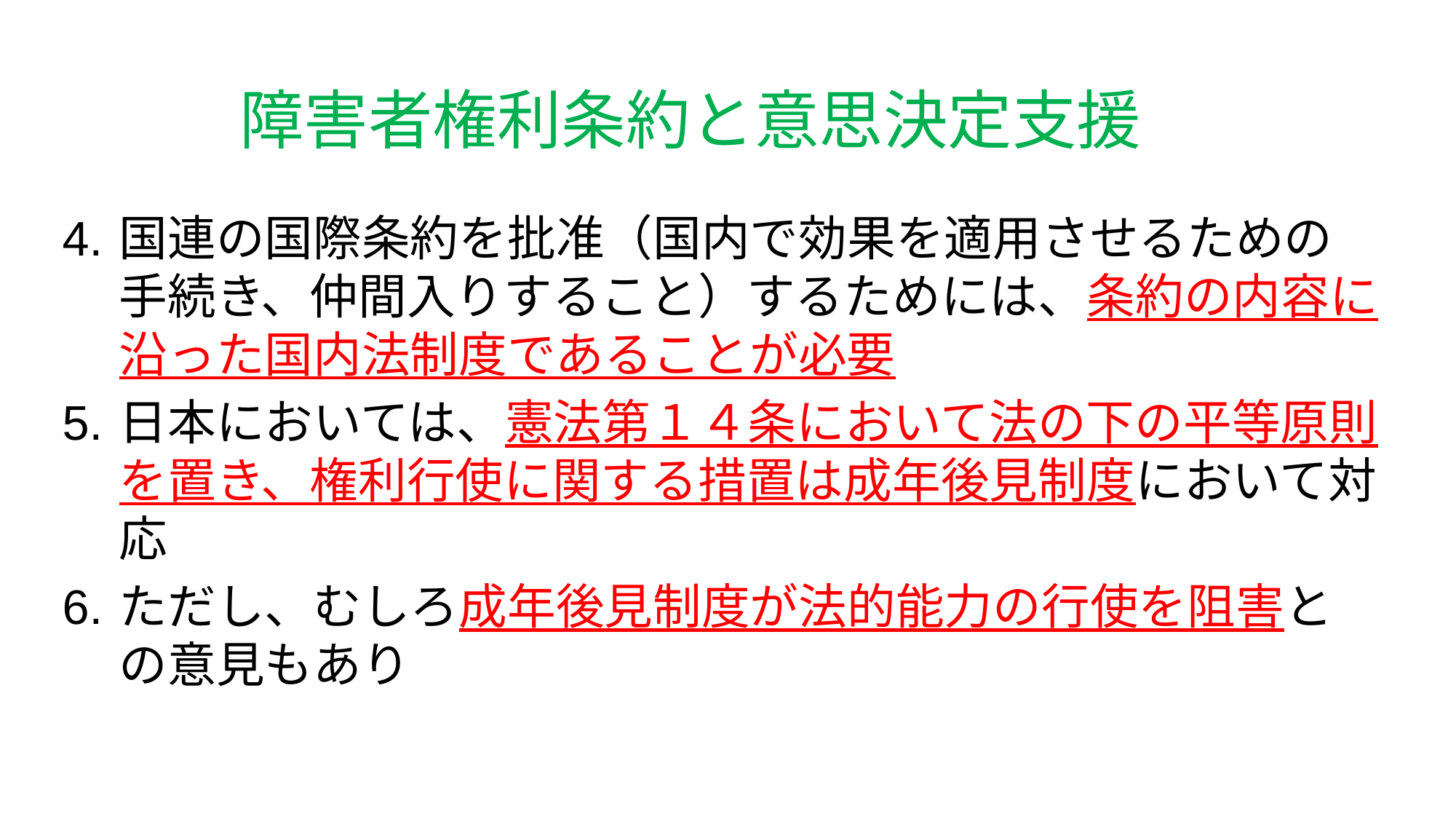

# 障害者権利条約と意思決定支援
国連の国際条約を批准（国内で効果を適用させるための手続き、仲間入りすること）するためには、条約の内容に沿った国内法制度であることが必要
日本においては、憲法第１４条において法の下の平等原則を置き、権利行使に関する措置は成年後見制度において対応
ただし、むしろ成年後見制度が法的能力の行使を阻害との意見もあり